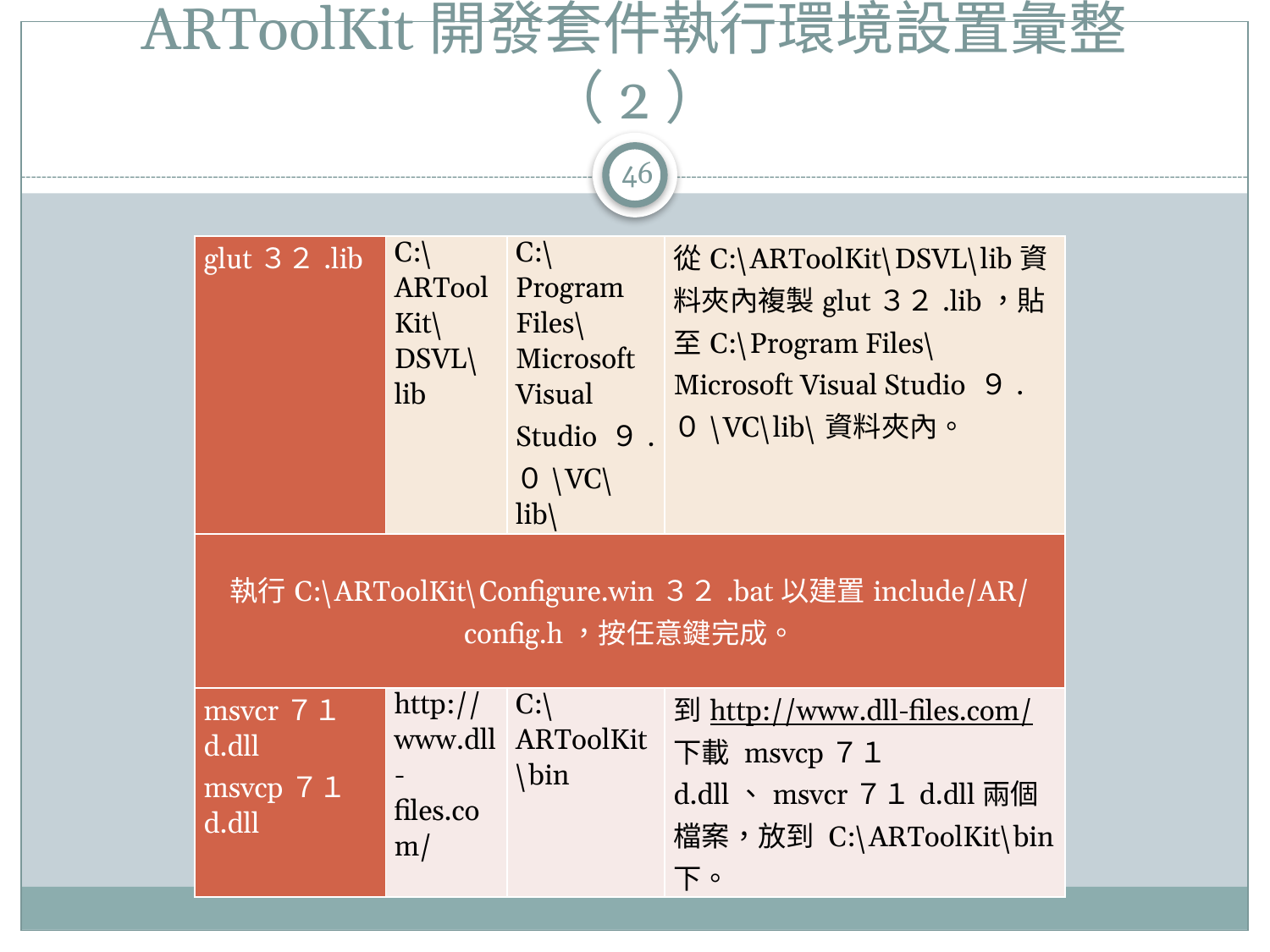

# ARToolKit開發套件執行環境設置彙整（2）
46
| glut３２.lib | C:\ARToolKit\DSVL\lib | C:\Program Files\Microsoft Visual Studio ９.０\VC\lib\ | 從C:\ARToolKit\DSVL\lib資料夾內複製glut３２.lib，貼至C:\Program Files\Microsoft Visual Studio ９.０\VC\lib\資料夾內。 |
| --- | --- | --- | --- |
| 執行C:\ARToolKit\Configure.win３２.bat以建置include/AR/config.h，按任意鍵完成。 |  |  |  |
| msvcr７１d.dll msvcp７１d.dll | http://www.dll-files.com/ | C:\ARToolKit \bin | 到http://www.dll-files.com/ 下載 msvcp７１d.dll、msvcr７１d.dll兩個檔案，放到 C:\ARToolKit\bin下。 |